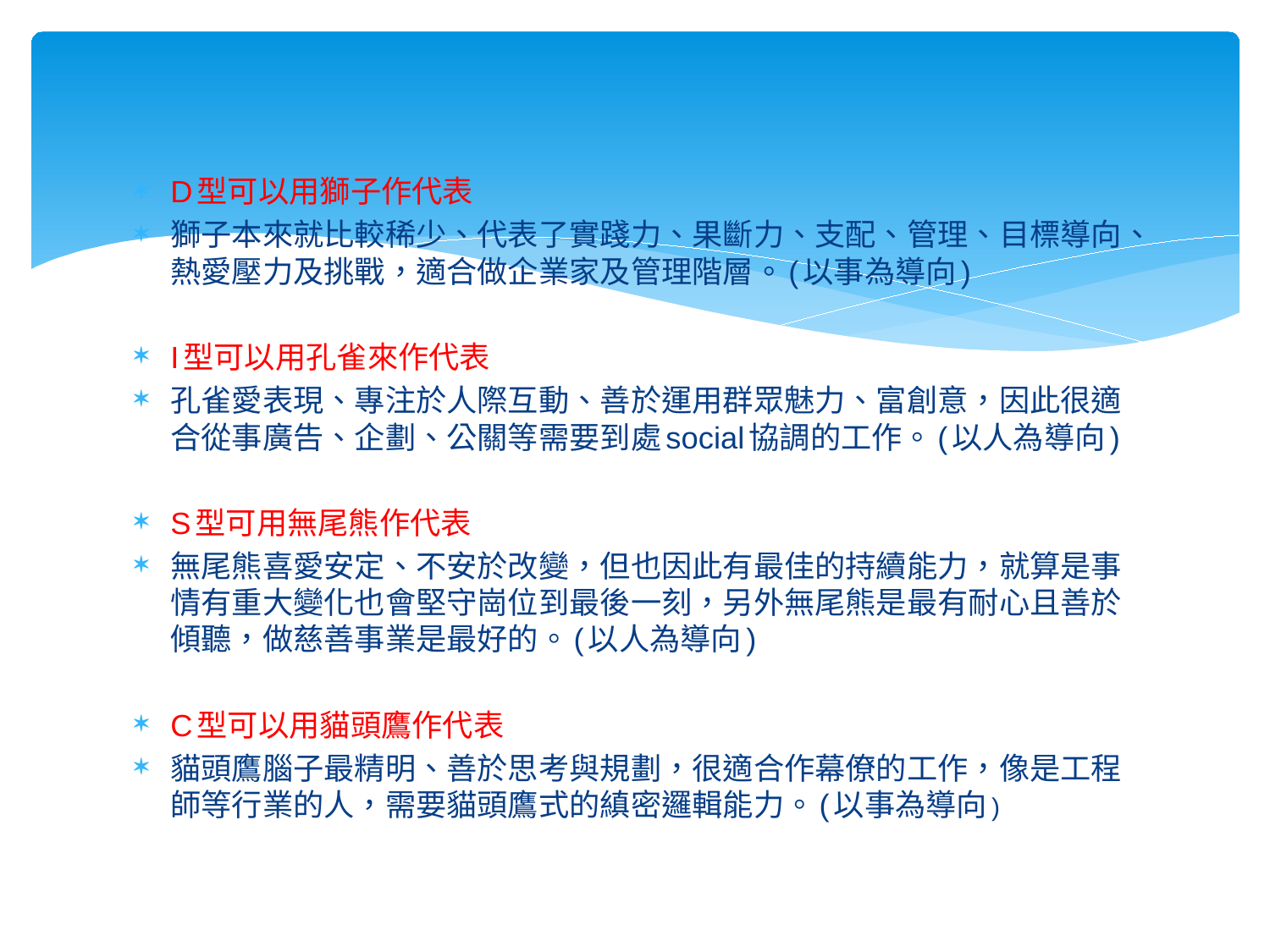

#
D型可以用獅子作代表
獅子本來就比較稀少、代表了實踐力、果斷力、支配、管理、目標導向、熱愛壓力及挑戰，適合做企業家及管理階層。(以事為導向)

I型可以用孔雀來作代表
孔雀愛表現、專注於人際互動、善於運用群眾魅力、富創意，因此很適合從事廣告、企劃、公關等需要到處social協調的工作。(以人為導向)

S型可用無尾熊作代表
無尾熊喜愛安定、不安於改變，但也因此有最佳的持續能力，就算是事情有重大變化也會堅守崗位到最後一刻，另外無尾熊是最有耐心且善於傾聽，做慈善事業是最好的。(以人為導向)

C型可以用貓頭鷹作代表
貓頭鷹腦子最精明、善於思考與規劃，很適合作幕僚的工作，像是工程師等行業的人，需要貓頭鷹式的縝密邏輯能力。(以事為導向)